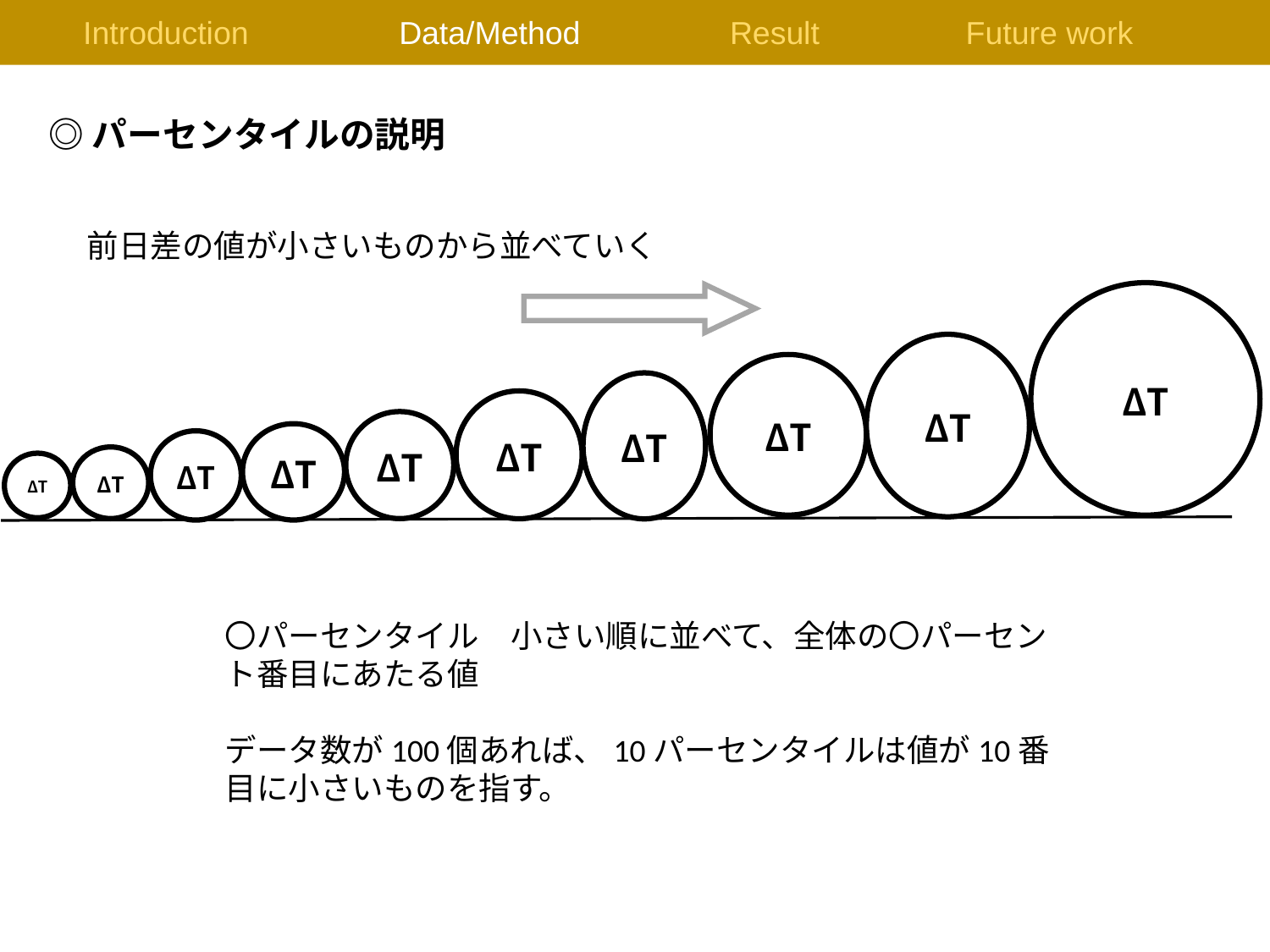

Introduction
Data/Method
Result
Future work
◎パーセンタイルの説明
前日差の値が小さいものから並べていく
ΔT

ΔT
ΔT
ΔT
ΔT
ΔT
ΔT
ΔT
ΔT
ΔT
〇パーセンタイル　小さい順に並べて、全体の〇パーセント番目にあたる値

データ数が100個あれば、10パーセンタイルは値が10番目に小さいものを指す。